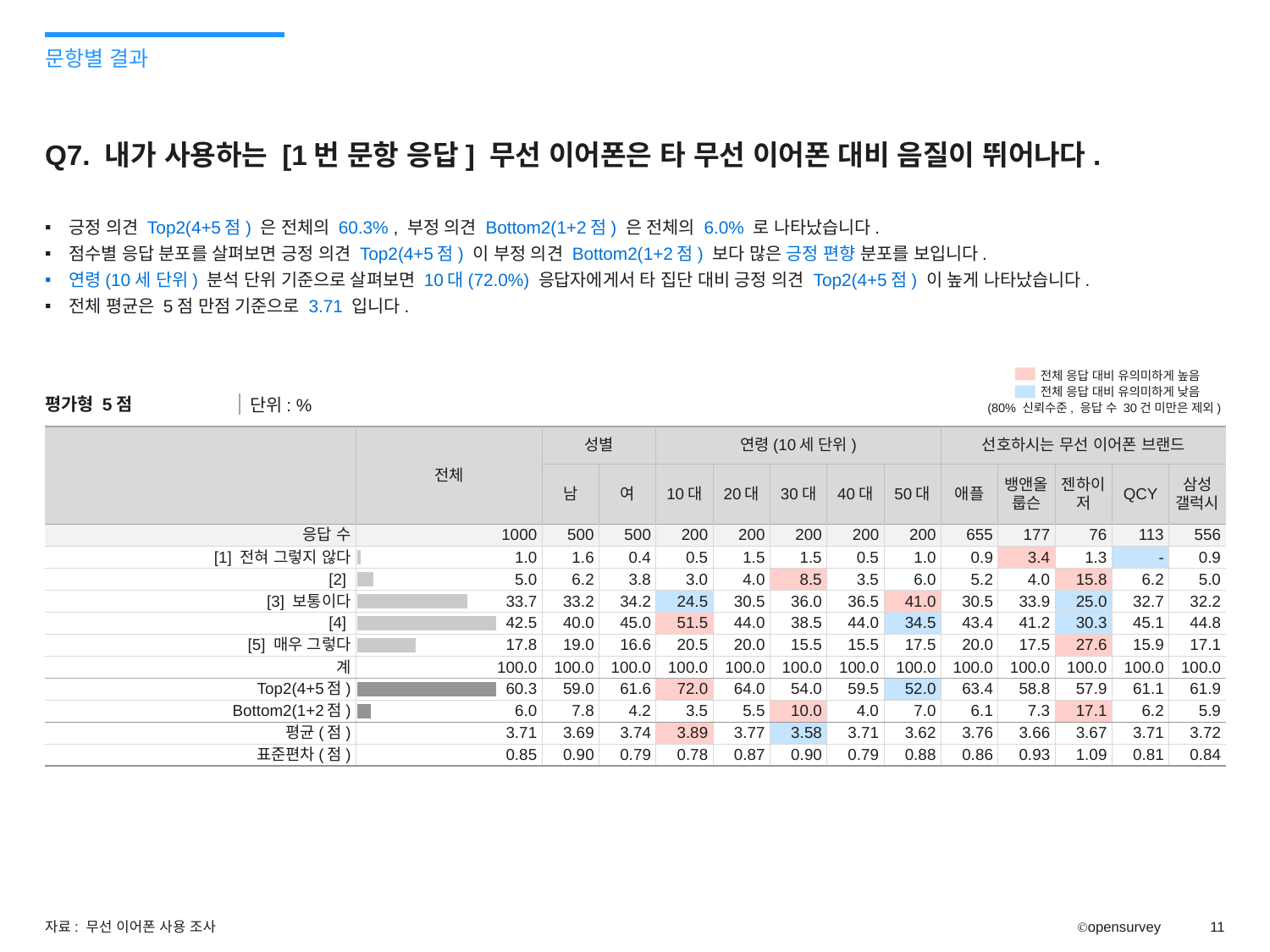

문항별 결과
# Q7. 내가 사용하는 [1번 문항 응답] 무선 이어폰은 타 무선 이어폰 대비 음질이 뛰어나다.
긍정 의견 Top2(4+5점) 은 전체의 60.3% , 부정 의견 Bottom2(1+2점) 은 전체의 6.0% 로 나타났습니다.
점수별 응답 분포를 살펴보면 긍정 의견 Top2(4+5점) 이 부정 의견 Bottom2(1+2점) 보다 많은 긍정 편향 분포를 보입니다.
연령(10세 단위) 분석 단위 기준으로 살펴보면 10대(72.0%) 응답자에게서 타 집단 대비 긍정 의견 Top2(4+5점) 이 높게 나타났습니다.
전체 평균은 5점 만점 기준으로 3.71 입니다.
H
전체 응답 대비 유의미하게 높음
전체 응답 대비 유의미하게 낮음
L
평가형 5점
단위: %
(80% 신뢰수준, 응답 수 30건 미만은 제외)
|  | 전체 | 성별 |  | 연령(10세 단위) |  |  |  |  | 선호하시는 무선 이어폰 브랜드 |  |  |  |  |
| --- | --- | --- | --- | --- | --- | --- | --- | --- | --- | --- | --- | --- | --- |
|  |  | 남 | 여 | 10대 | 20대 | 30대 | 40대 | 50대 | 애플 | 뱅앤올룹슨 | 젠하이저 | QCY | 삼성 갤럭시 |
| 응답 수 | 1000 | 500 | 500 | 200 | 200 | 200 | 200 | 200 | 655 | 177 | 76 | 113 | 556 |
| [1] 전혀 그렇지 않다 | 1.0 | 1.6 | 0.4 | 0.5 | 1.5 | 1.5 | 0.5 | 1.0 | 0.9 | 3.4 | 1.3 | - | 0.9 |
| [2] | 5.0 | 6.2 | 3.8 | 3.0 | 4.0 | 8.5 | 3.5 | 6.0 | 5.2 | 4.0 | 15.8 | 6.2 | 5.0 |
| [3] 보통이다 | 33.7 | 33.2 | 34.2 | 24.5 | 30.5 | 36.0 | 36.5 | 41.0 | 30.5 | 33.9 | 25.0 | 32.7 | 32.2 |
| [4] | 42.5 | 40.0 | 45.0 | 51.5 | 44.0 | 38.5 | 44.0 | 34.5 | 43.4 | 41.2 | 30.3 | 45.1 | 44.8 |
| [5] 매우 그렇다 | 17.8 | 19.0 | 16.6 | 20.5 | 20.0 | 15.5 | 15.5 | 17.5 | 20.0 | 17.5 | 27.6 | 15.9 | 17.1 |
| 계 | 100.0 | 100.0 | 100.0 | 100.0 | 100.0 | 100.0 | 100.0 | 100.0 | 100.0 | 100.0 | 100.0 | 100.0 | 100.0 |
| Top2(4+5점) | 60.3 | 59.0 | 61.6 | 72.0 | 64.0 | 54.0 | 59.5 | 52.0 | 63.4 | 58.8 | 57.9 | 61.1 | 61.9 |
| Bottom2(1+2점) | 6.0 | 7.8 | 4.2 | 3.5 | 5.5 | 10.0 | 4.0 | 7.0 | 6.1 | 7.3 | 17.1 | 6.2 | 5.9 |
| 평균(점) | 3.71 | 3.69 | 3.74 | 3.89 | 3.77 | 3.58 | 3.71 | 3.62 | 3.76 | 3.66 | 3.67 | 3.71 | 3.72 |
| 표준편차(점) | 0.85 | 0.90 | 0.79 | 0.78 | 0.87 | 0.90 | 0.79 | 0.88 | 0.86 | 0.93 | 1.09 | 0.81 | 0.84 |

### Chart

| Category | value |
|---|---|
| 1 | 1.0 |
| 2 | 5.0 |
| 3 | 33.7 |
| 4 | 42.5 |
| 5 | 17.8 |

### Chart

| Category | value |
|---|---|
| Top | 60.3 |
| Bottom | 6.0 |
자료: 무선 이어폰 사용 조사
Ⓒopensurvey
11